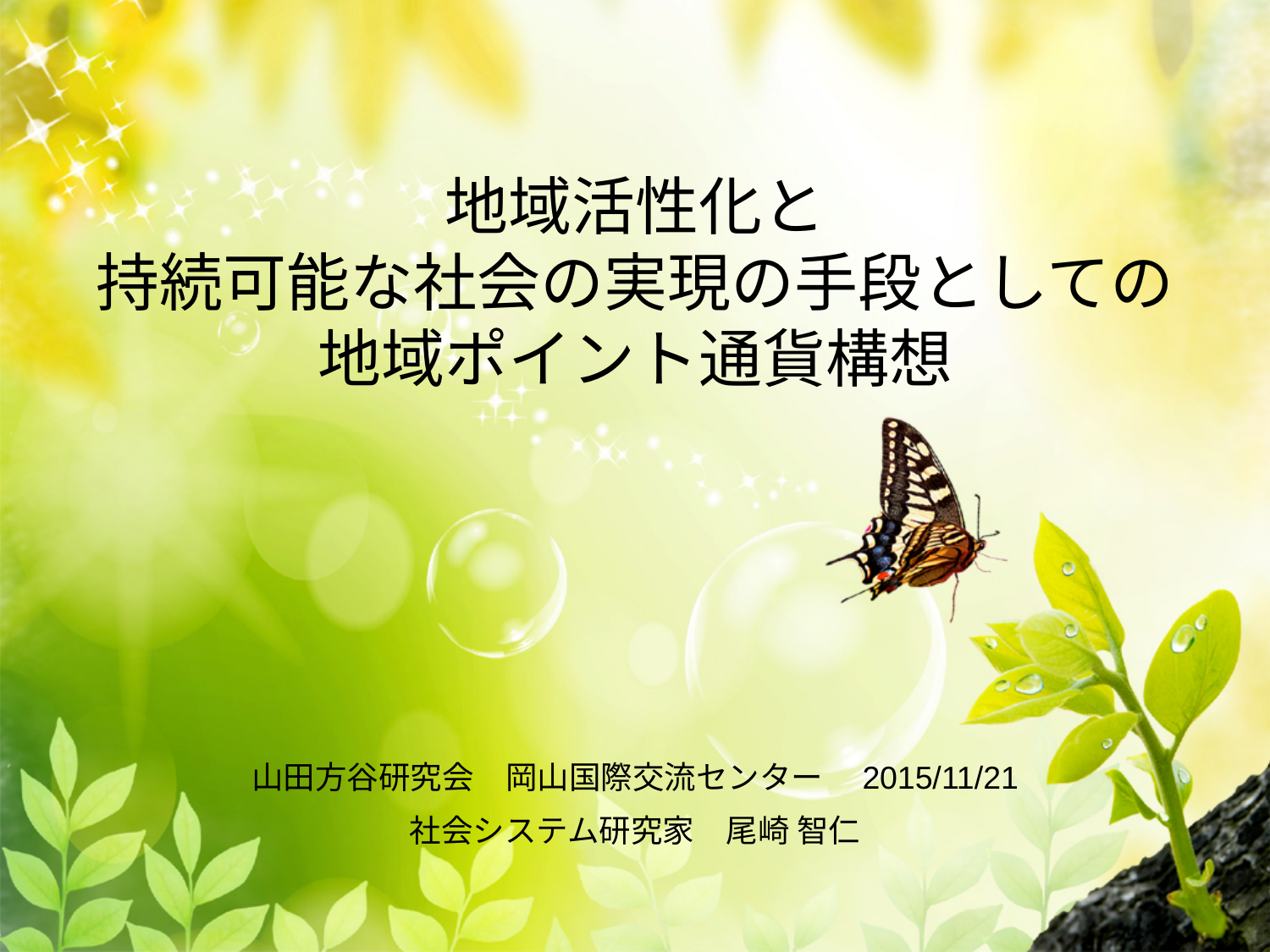

# 地域活性化と 持続可能な社会の実現の手段としての 地域ポイント通貨構想
山田方谷研究会　岡山国際交流センター　2015/11/21
社会システム研究家　尾崎 智仁